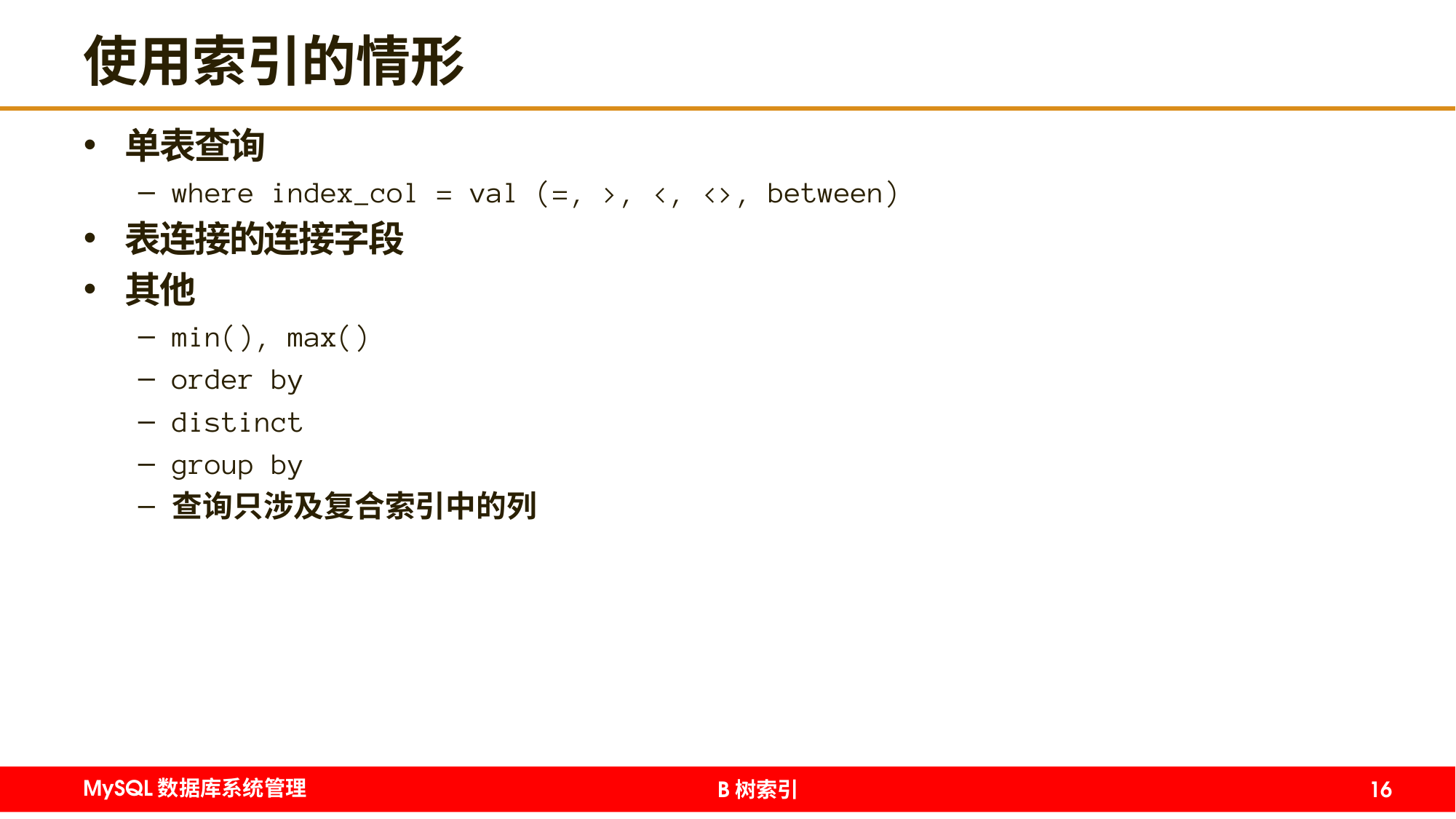

# 使用索引的情形
单表查询
where index_col = val (=, >, <, <>, between)
表连接的连接字段
其他
min(), max()
order by
distinct
group by
查询只涉及复合索引中的列